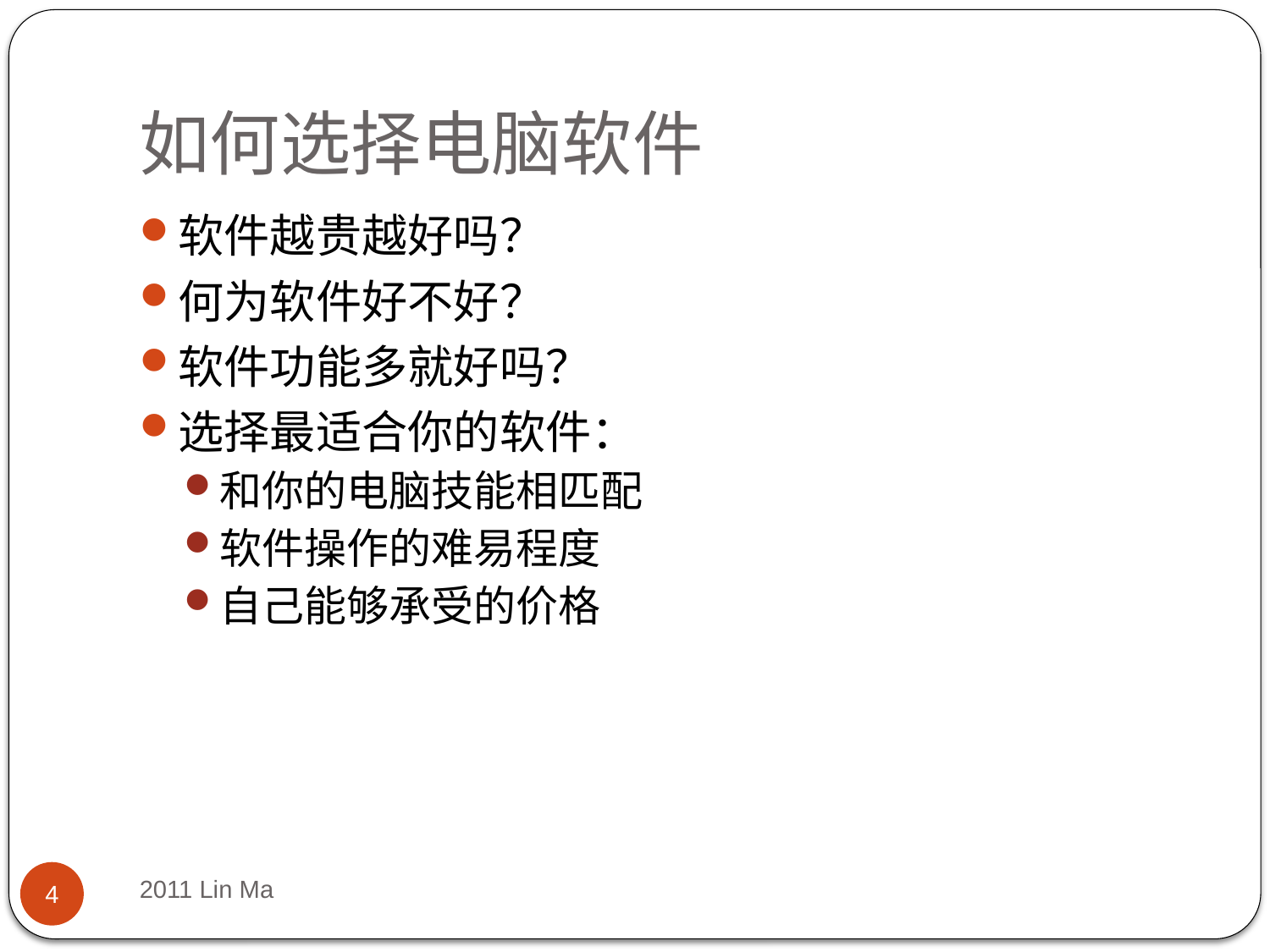

# 如何选择电脑软件
软件越贵越好吗？
何为软件好不好？
软件功能多就好吗？
选择最适合你的软件：
和你的电脑技能相匹配
软件操作的难易程度
自己能够承受的价格

2011 Lin Ma
4